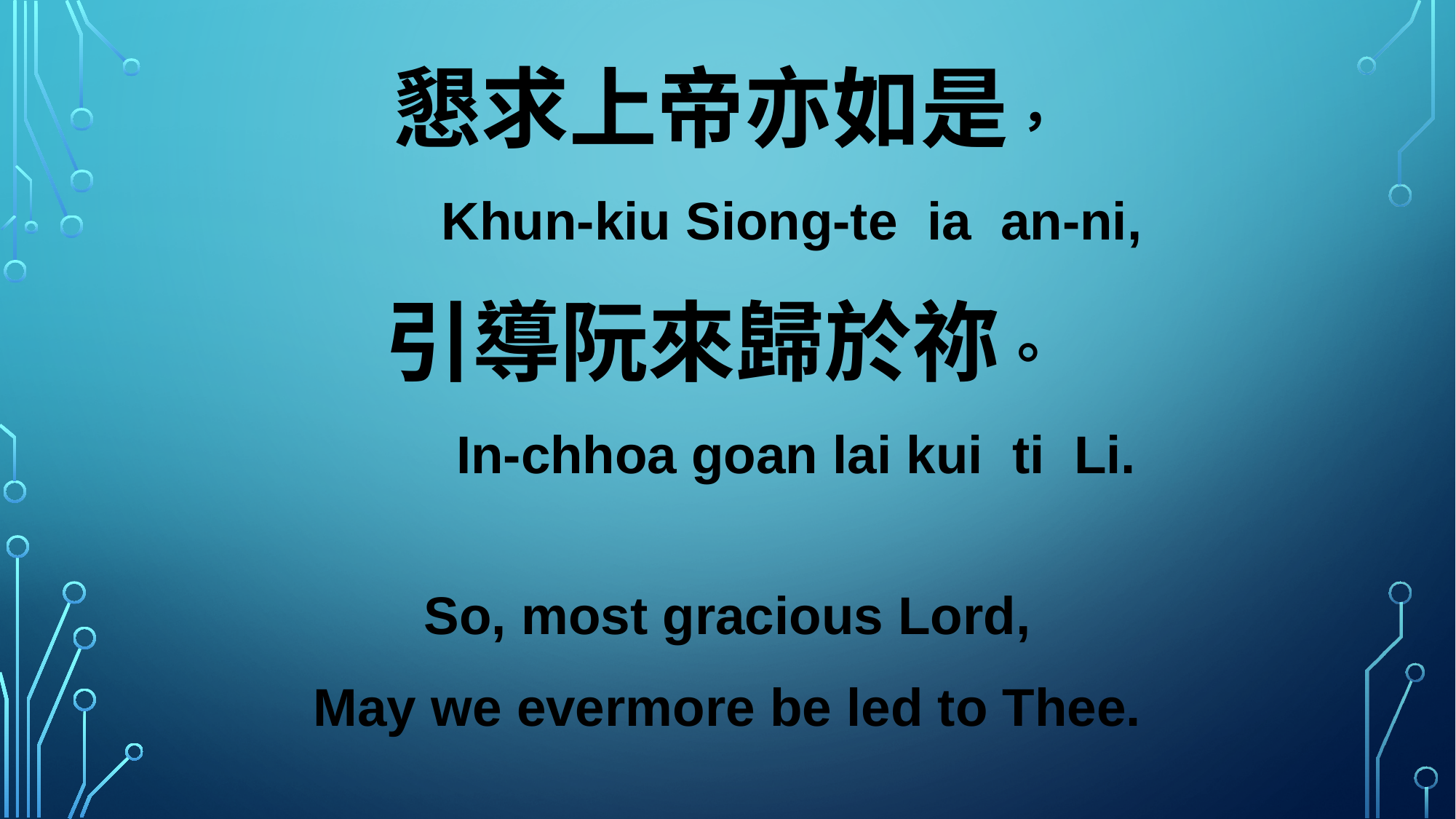

懇求上帝亦如是，
                  Khun-kiu Siong-te  ia  an-ni,
引導阮來歸於祢。
                   In-chhoa goan lai kui  ti  Li.

So, most gracious Lord,
May we evermore be led to Thee.